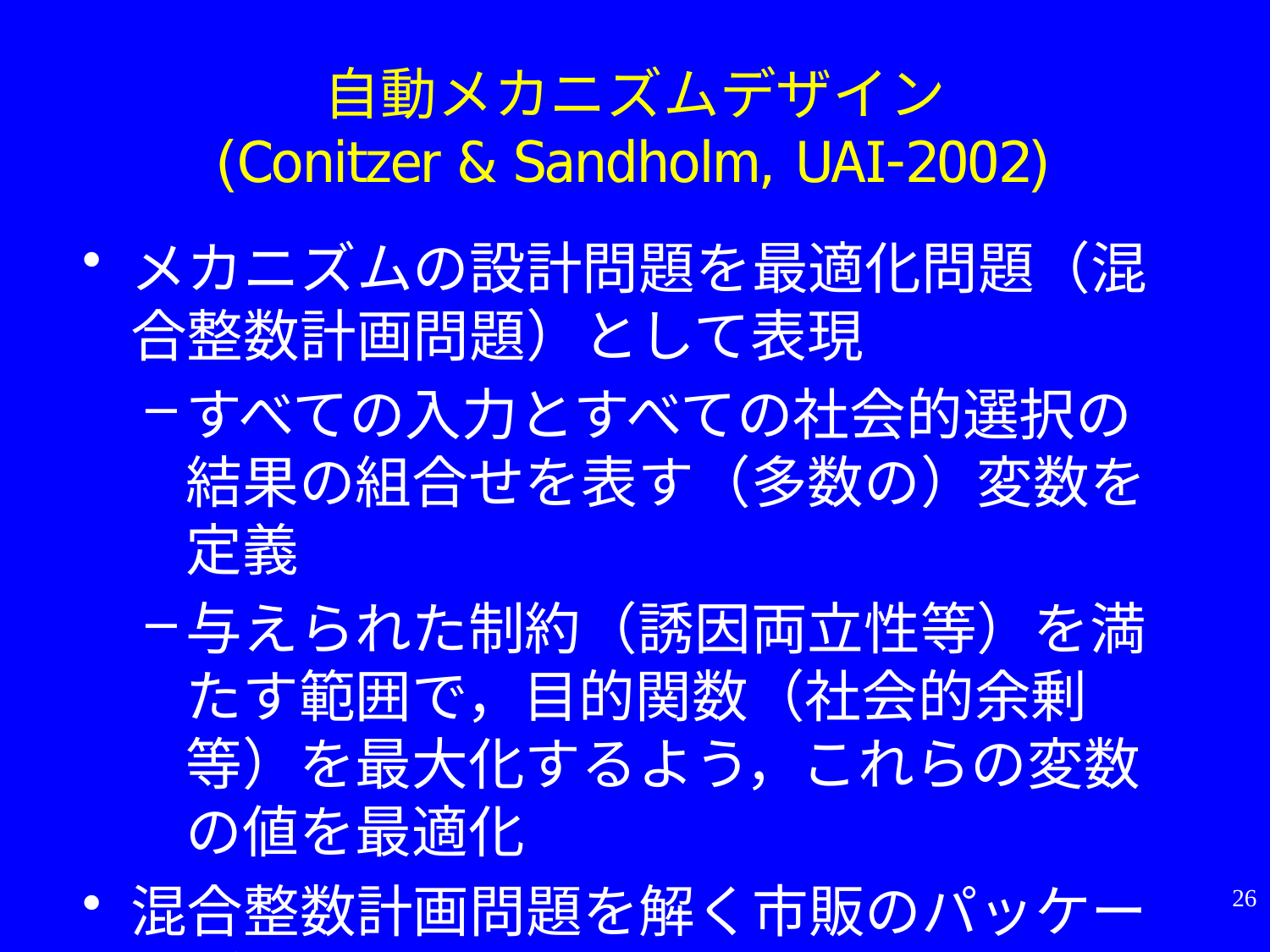

# 自動メカニズムデザイン (Conitzer & Sandholm, UAI-2002)
メカニズムの設計問題を最適化問題（混合整数計画問題）として表現
すべての入力とすべての社会的選択の結果の組合せを表す（多数の）変数を定義
与えられた制約（誘因両立性等）を満たす範囲で，目的関数（社会的余剰等）を最大化するよう，これらの変数の値を最適化
混合整数計画問題を解く市販のパッケージが存在 (ILOG/IBM社のCPLEX)
26